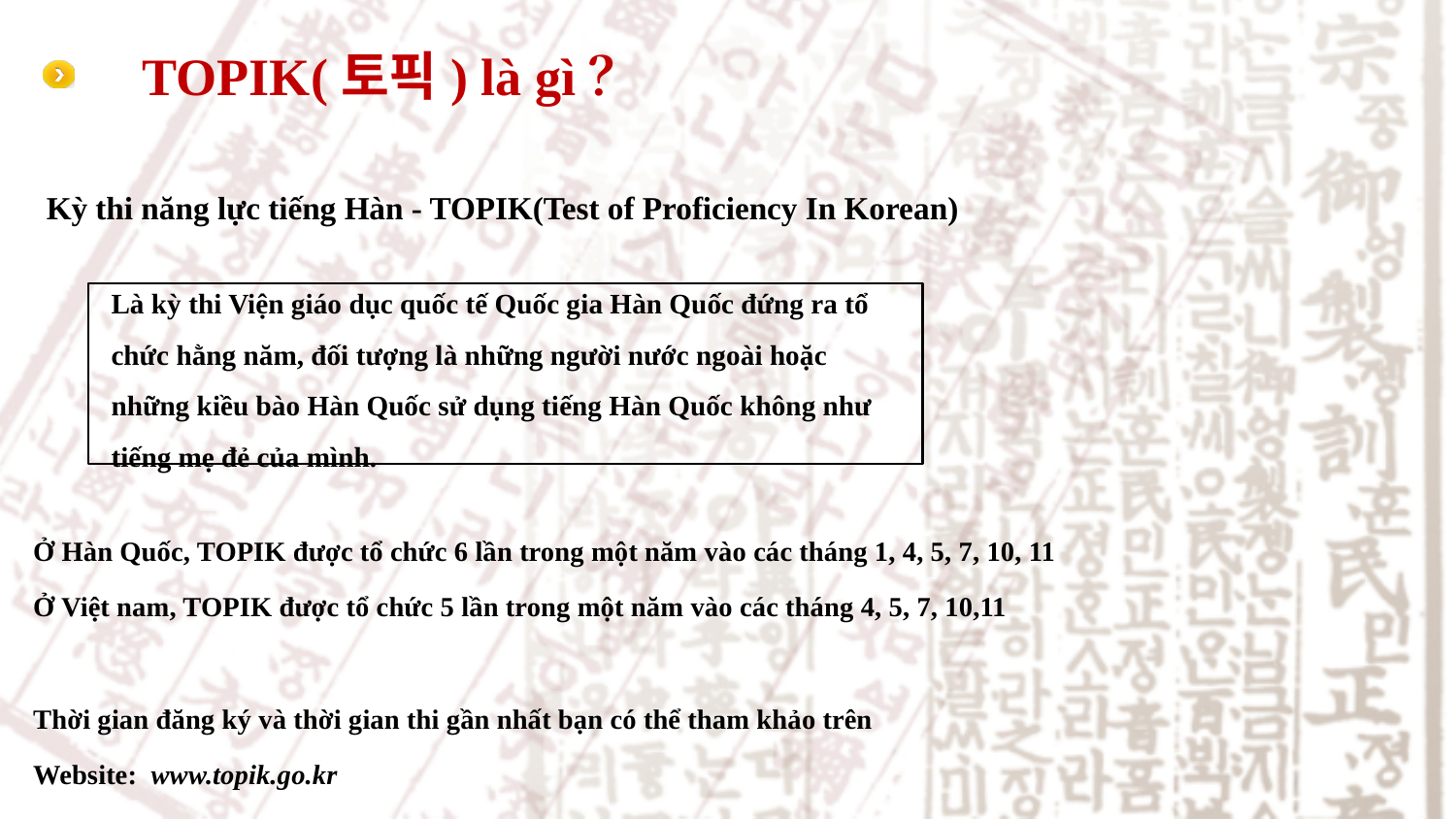

# TOPIK(토픽) là gì？
 Kỳ thi năng lực tiếng Hàn - TOPIK(Test of Proficiency In Korean)
Là kỳ thi Viện giáo dục quốc tế Quốc gia Hàn Quốc đứng ra tổ chức hằng năm, đối tượng là những người nước ngoài hoặc những kiều bào Hàn Quốc sử dụng tiếng Hàn Quốc không như tiếng mẹ đẻ của mình.
Ở Hàn Quốc, TOPIK được tổ chức 6 lần trong một năm vào các tháng 1, 4, 5, 7, 10, 11
Ở Việt nam, TOPIK được tổ chức 5 lần trong một năm vào các tháng 4, 5, 7, 10,11

Thời gian đăng ký và thời gian thi gần nhất bạn có thể tham khảo trên
Website:  www.topik.go.kr